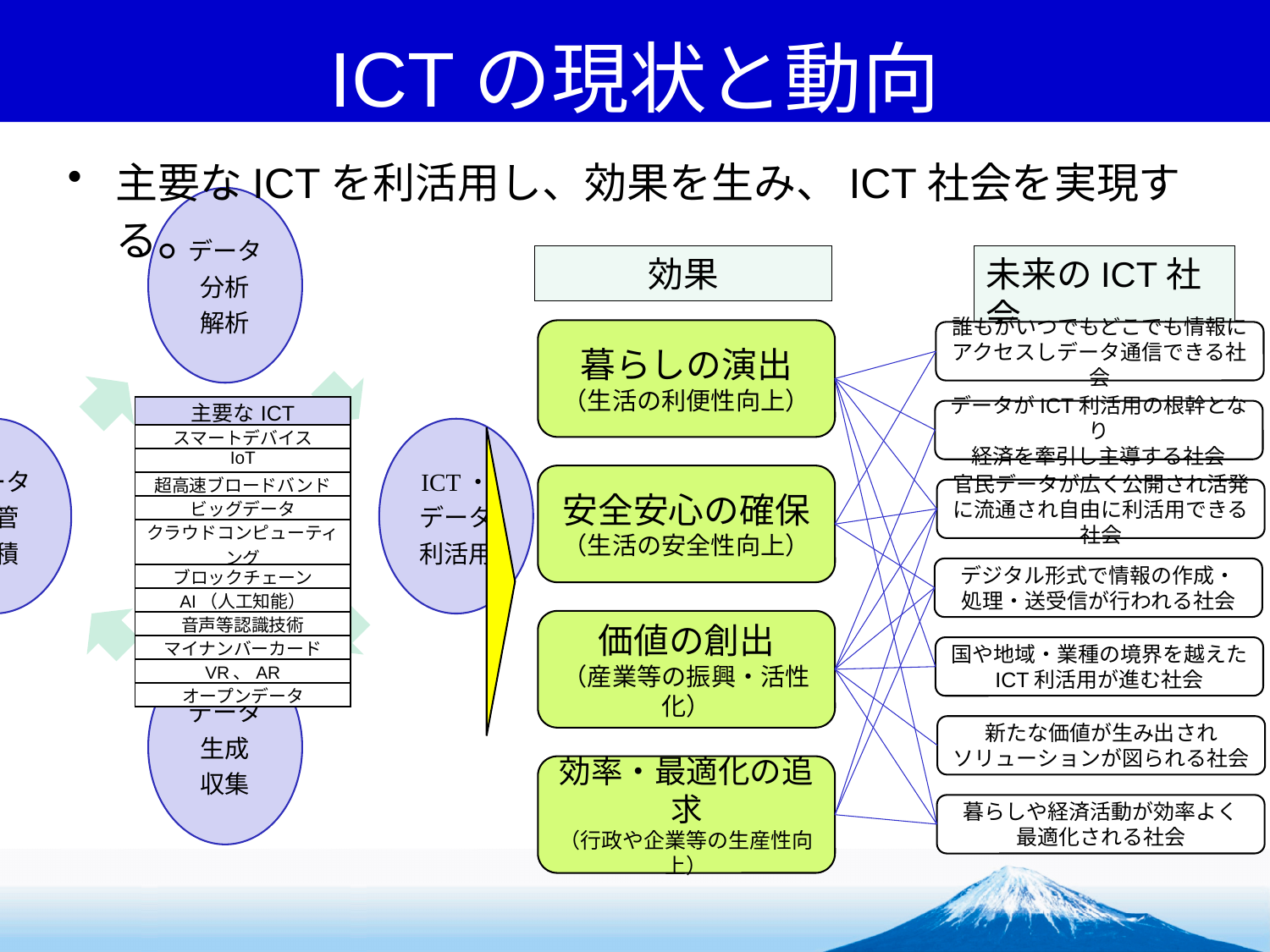

# ICTの現状と動向
データ
生成
収集
ICT・
データ
利活用
主要なICTを利活用し、効果を生み、ICT社会を実現する。
効果
未来のICT社会
暮らしの演出
（生活の利便性向上）
誰もがいつでもどこでも情報に
アクセスしデータ通信できる社会
| 主要なICT |
| --- |
| スマートデバイス |
| IoT |
| 超高速ブロードバンド |
| ビッグデータ |
| クラウドコンピューティング |
| ブロックチェーン |
| AI（人工知能） |
| 音声等認識技術 |
| マイナンバーカード |
| VR、AR |
| オープンデータ |
データがICT利活用の根幹となり
経済を牽引し主導する社会
安全安心の確保
（生活の安全性向上）
官民データが広く公開され活発に流通され自由に利活用できる社会
デジタル形式で情報の作成・
処理・送受信が行われる社会

価値の創出
（産業等の振興・活性化）
国や地域・業種の境界を越えた
ICT利活用が進む社会
新たな価値が生み出され
ソリューションが図られる社会
効率・最適化の追求
（行政や企業等の生産性向上）
暮らしや経済活動が効率よく
最適化される社会